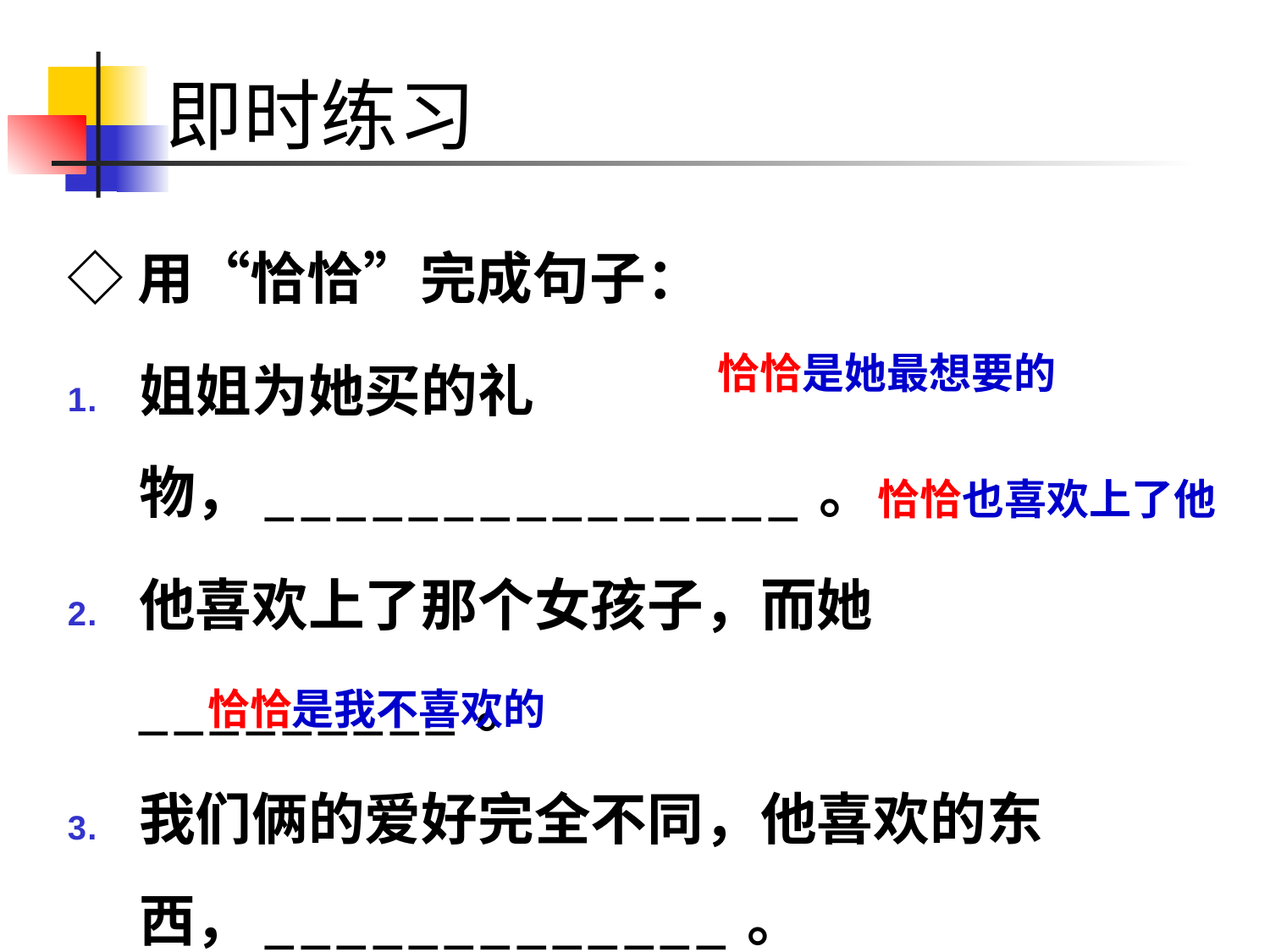

# 即时练习
◇用“恰恰”完成句子：
姐姐为她买的礼物，_______________。
他喜欢上了那个女孩子，而她_________。
我们俩的爱好完全不同，他喜欢的东西，_____________。
恰恰是她最想要的
恰恰也喜欢上了他
恰恰是我不喜欢的